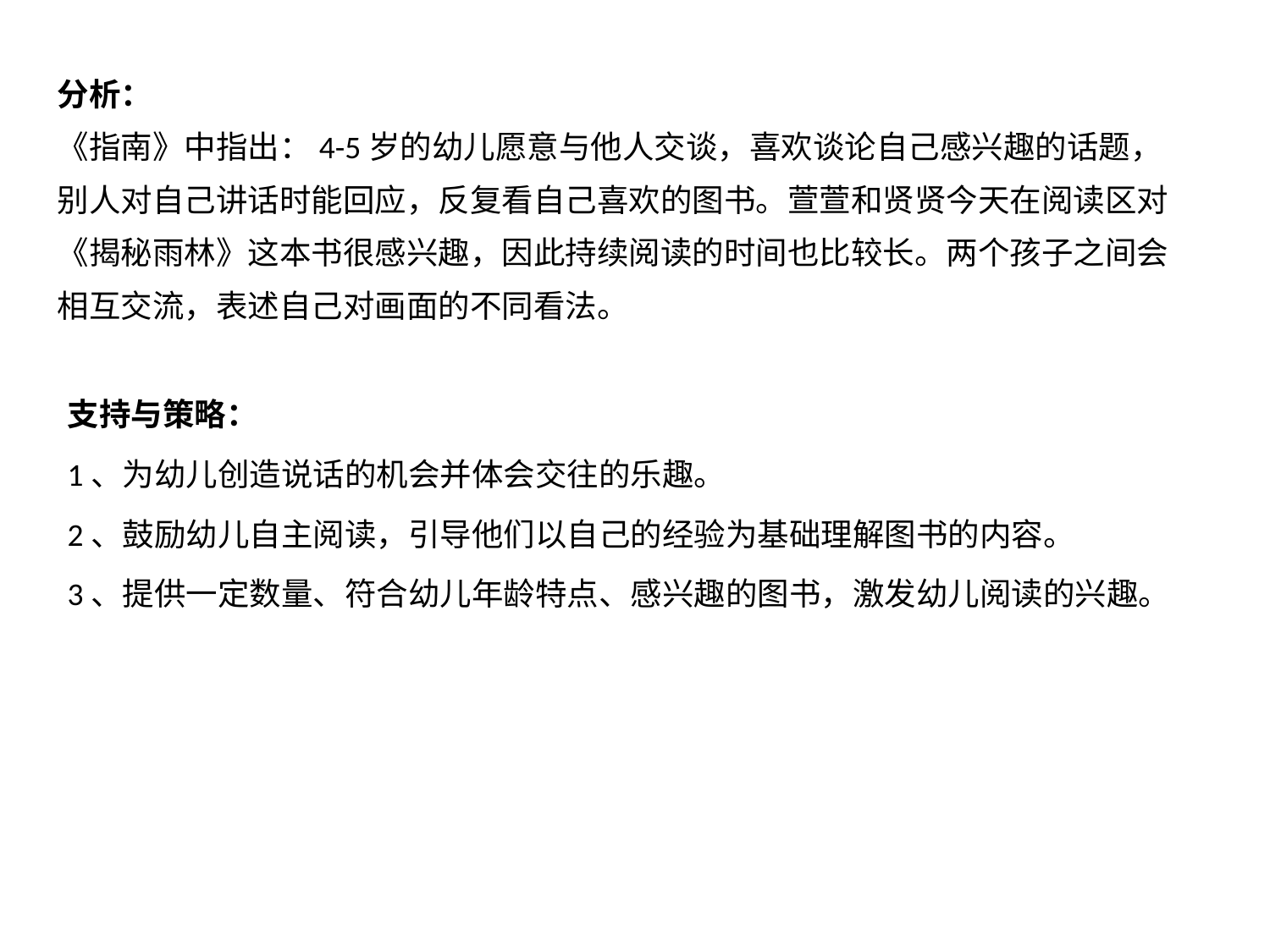

分析：
《指南》中指出：4-5岁的幼儿愿意与他人交谈，喜欢谈论自己感兴趣的话题，别人对自己讲话时能回应，反复看自己喜欢的图书。萱萱和贤贤今天在阅读区对《揭秘雨林》这本书很感兴趣，因此持续阅读的时间也比较长。两个孩子之间会相互交流，表述自己对画面的不同看法。

支持与策略：

1、为幼儿创造说话的机会并体会交往的乐趣。

2、鼓励幼儿自主阅读，引导他们以自己的经验为基础理解图书的内容。

3、提供一定数量、符合幼儿年龄特点、感兴趣的图书，激发幼儿阅读的兴趣。